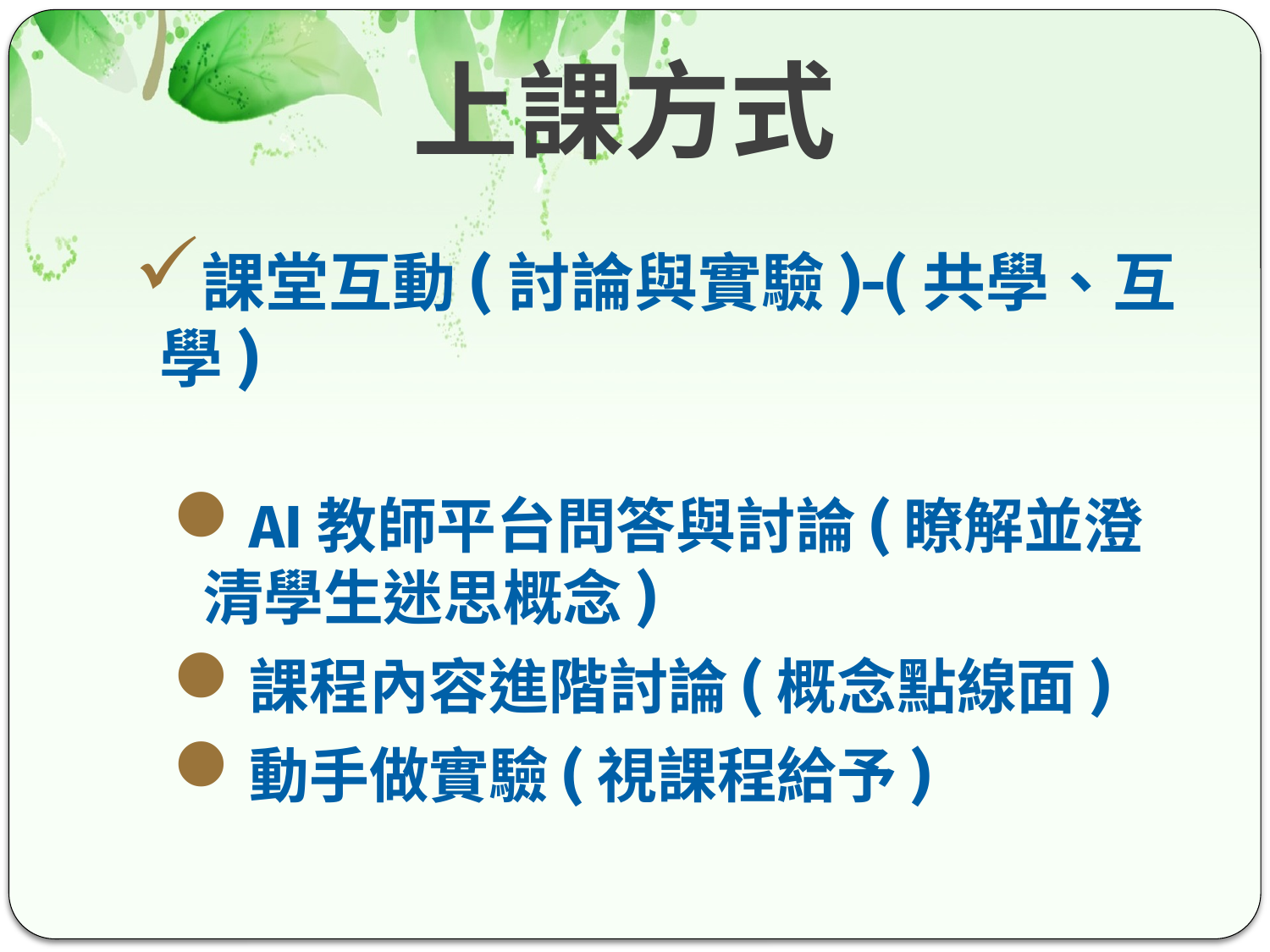

# 上課方式
課堂互動(討論與實驗)-(共學、互學)
AI教師平台問答與討論(瞭解並澄清學生迷思概念)
課程內容進階討論(概念點線面)
動手做實驗(視課程給予)